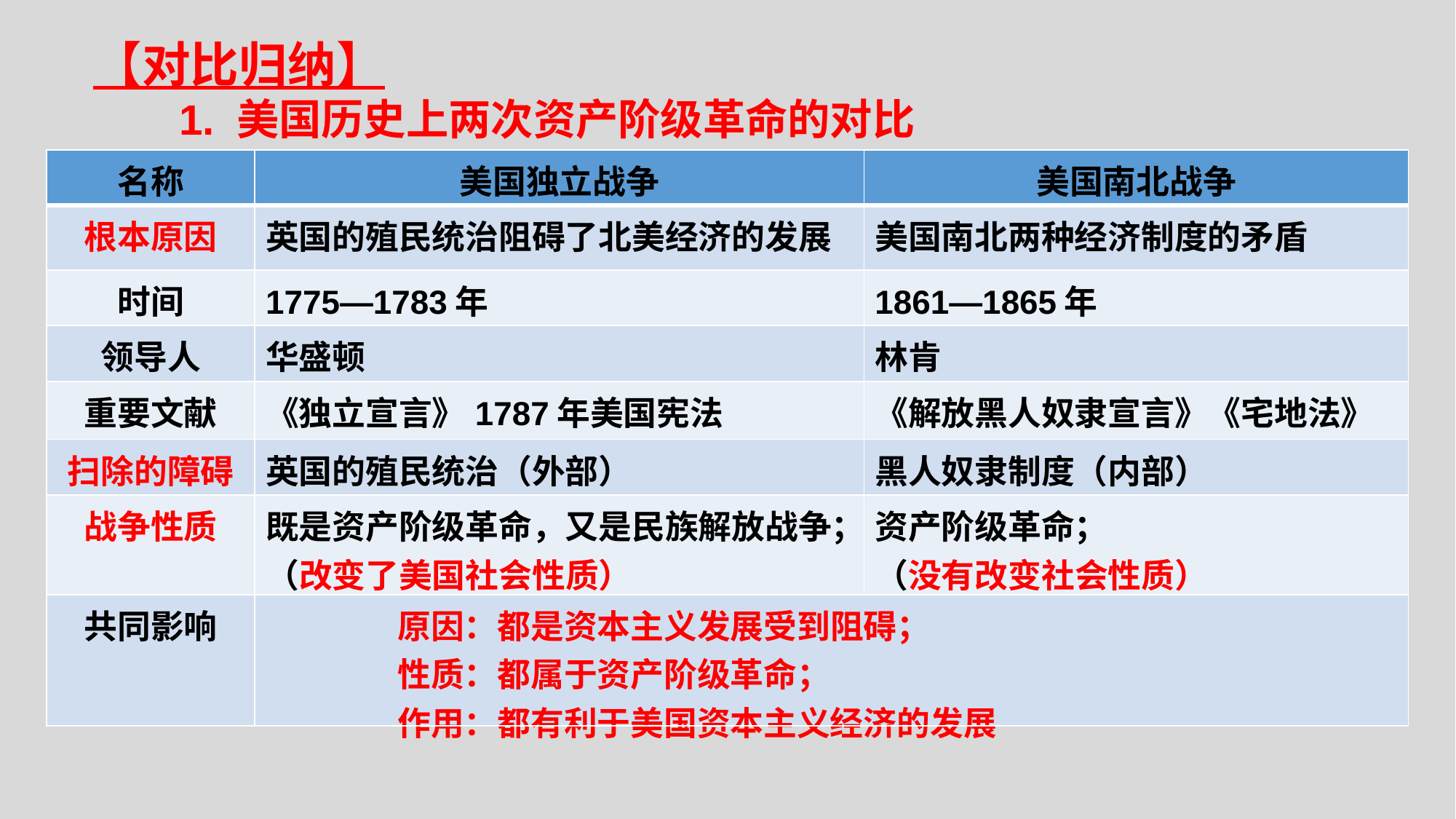

【对比归纳】
         1. 美国历史上两次资产阶级革命的对比
| 名称 | 美国独立战争 | 美国南北战争 |
| --- | --- | --- |
| 根本原因 | 英国的殖民统治阻碍了北美经济的发展 | 美国南北两种经济制度的矛盾 |
| 时间 | 1775—1783年 | 1861—1865年 |
| 领导人 | 华盛顿 | 林肯 |
| 重要文献 | 《独立宣言》1787年美国宪法 | 《解放黑人奴隶宣言》《宅地法》 |
| 扫除的障碍 | 英国的殖民统治（外部） | 黑人奴隶制度（内部） |
| 战争性质 | 既是资产阶级革命，又是民族解放战争；（改变了美国社会性质） | 资产阶级革命； （没有改变社会性质） |
| 共同影响 | 原因：都是资本主义发展受到阻碍； 性质：都属于资产阶级革命； 作用：都有利于美国资本主义经济的发展 |  |